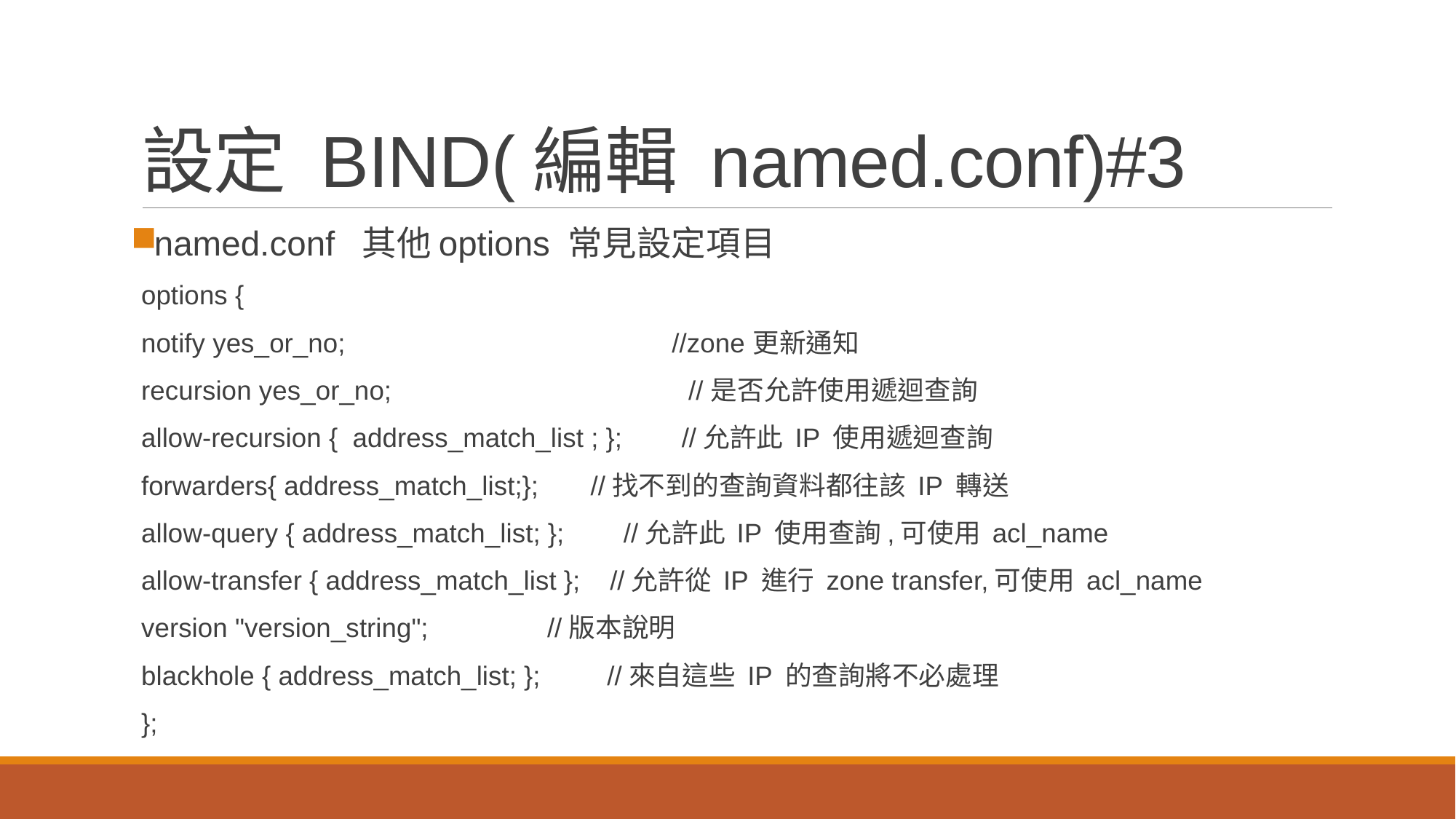

# 設定 BIND(編輯 named.conf)#3
named.conf  其他options 常見設定項目
options {
notify yes_or_no;                                            //zone更新通知
recursion yes_or_no;                                        //是否允許使用遞迴查詢
allow-recursion {  address_match_list ; };        //允許此 IP 使用遞迴查詢
forwarders{ address_match_list;};       //找不到的查詢資料都往該 IP 轉送
allow-query { address_match_list; };        //允許此 IP 使用查詢,可使用 acl_name
allow-transfer { address_match_list };    //允許從 IP 進行 zone transfer,可使用 acl_name
version "version_string";                //版本說明
blackhole { address_match_list; };         //來自這些 IP 的查詢將不必處理
};